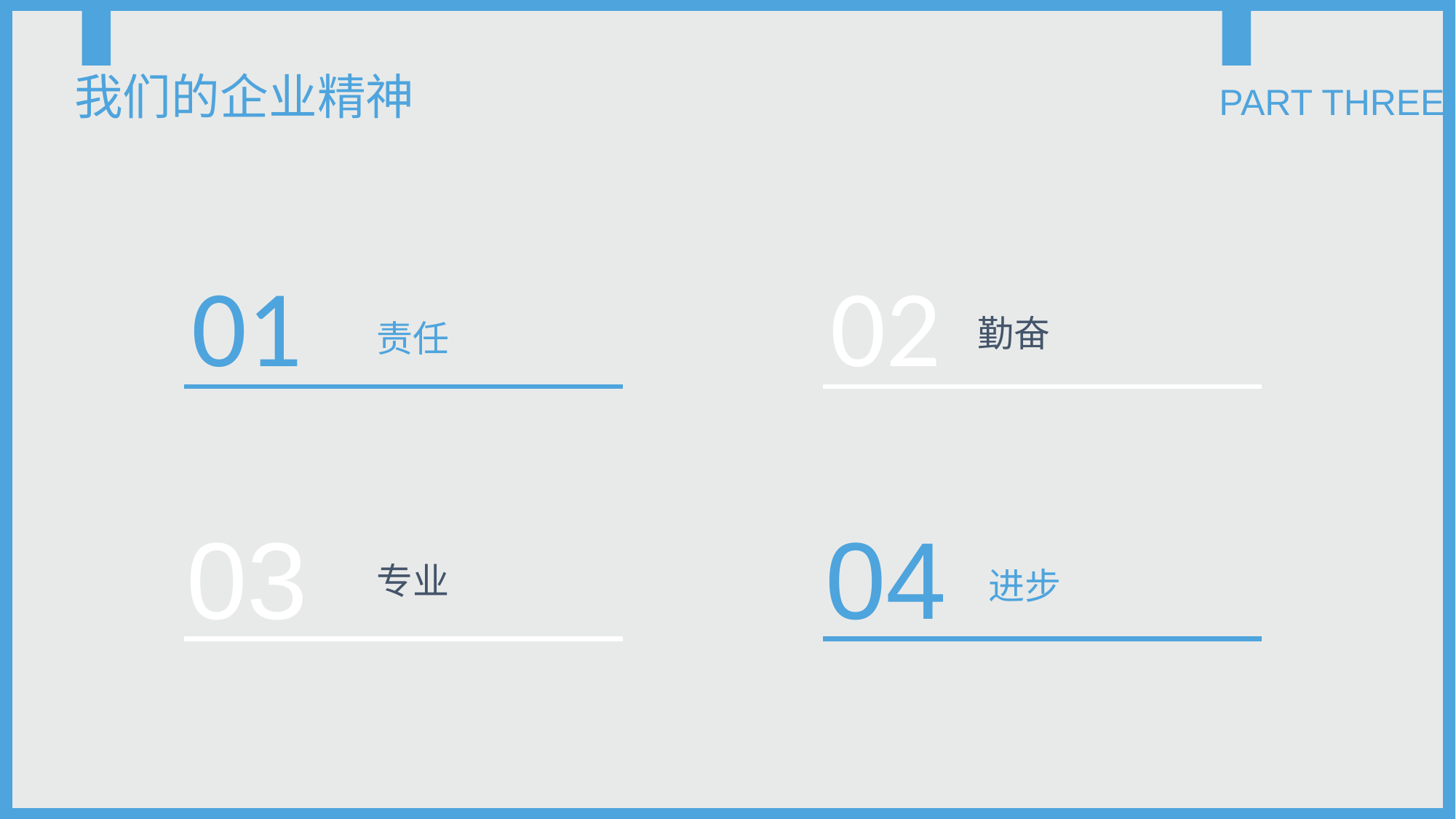

我们的企业精神
PART THREE
01
02
勤奋
责任
03
04
专业
进步